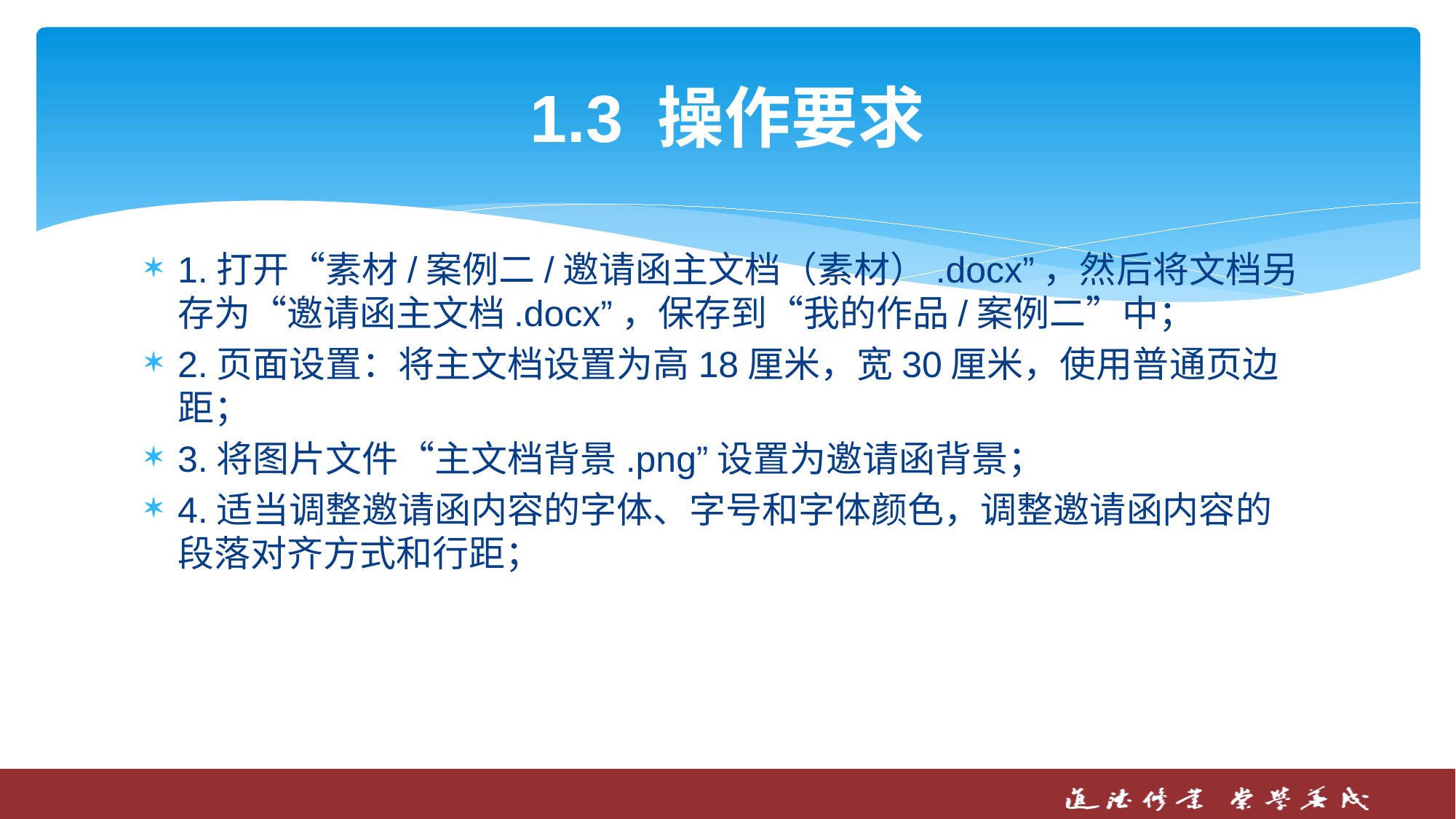

# 1.3 操作要求
1.打开“素材/案例二/邀请函主文档（素材）.docx”，然后将文档另存为“邀请函主文档.docx”，保存到“我的作品/案例二”中；
2.页面设置：将主文档设置为高18厘米，宽30厘米，使用普通页边距；
3.将图片文件“主文档背景.png”设置为邀请函背景；
4.适当调整邀请函内容的字体、字号和字体颜色，调整邀请函内容的段落对齐方式和行距；